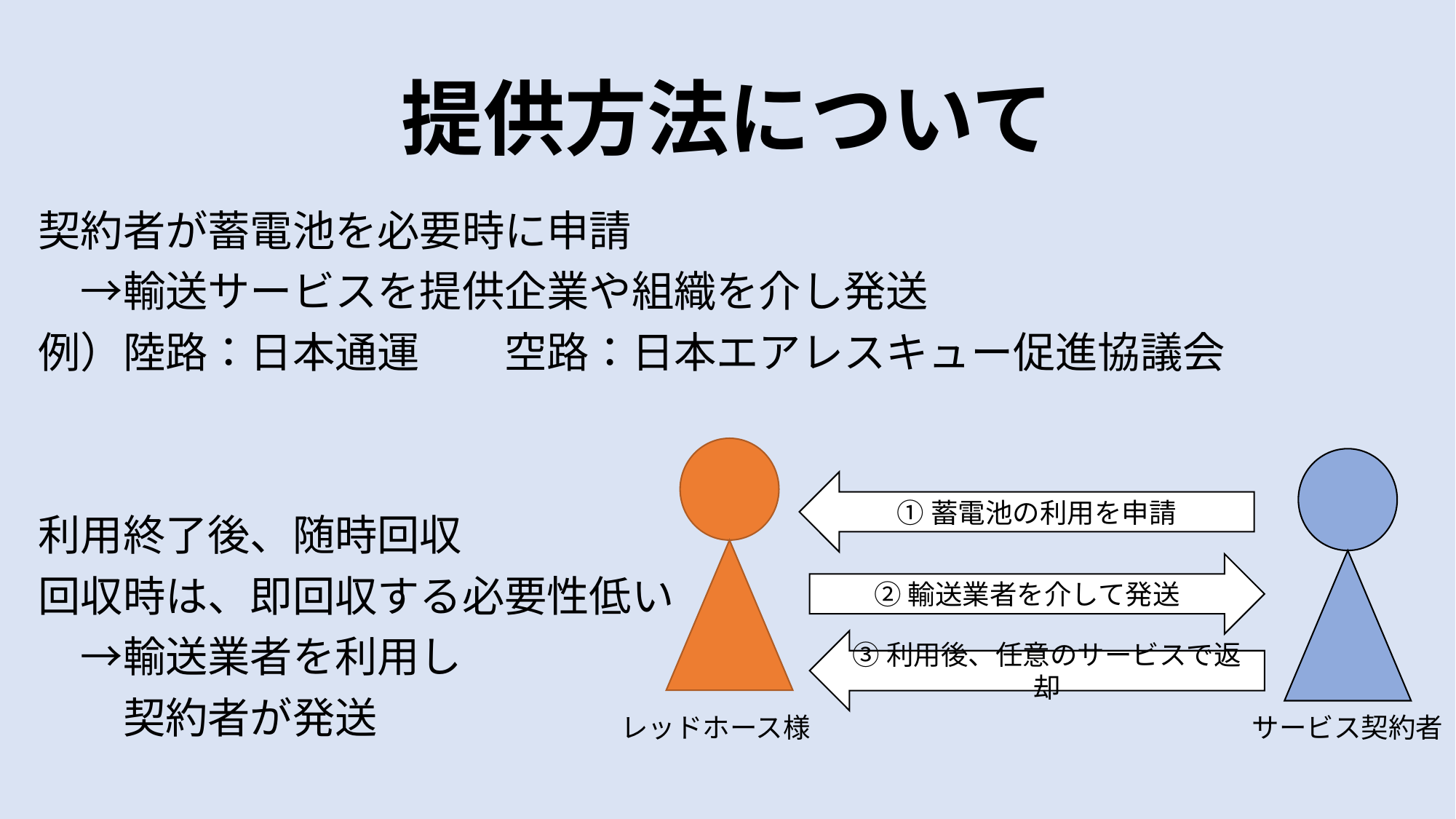

# 提供方法について
契約者が蓄電池を必要時に申請
　→輸送サービスを提供企業や組織を介し発送
例）陸路：日本通運　　空路：日本エアレスキュー促進協議会

利用終了後、随時回収
回収時は、即回収する必要性低い
　→輸送業者を利用し
　　契約者が発送

①蓄電池の利用を申請

②輸送業者を介して発送
③利用後、任意のサービスで返却
レッドホース様
サービス契約者